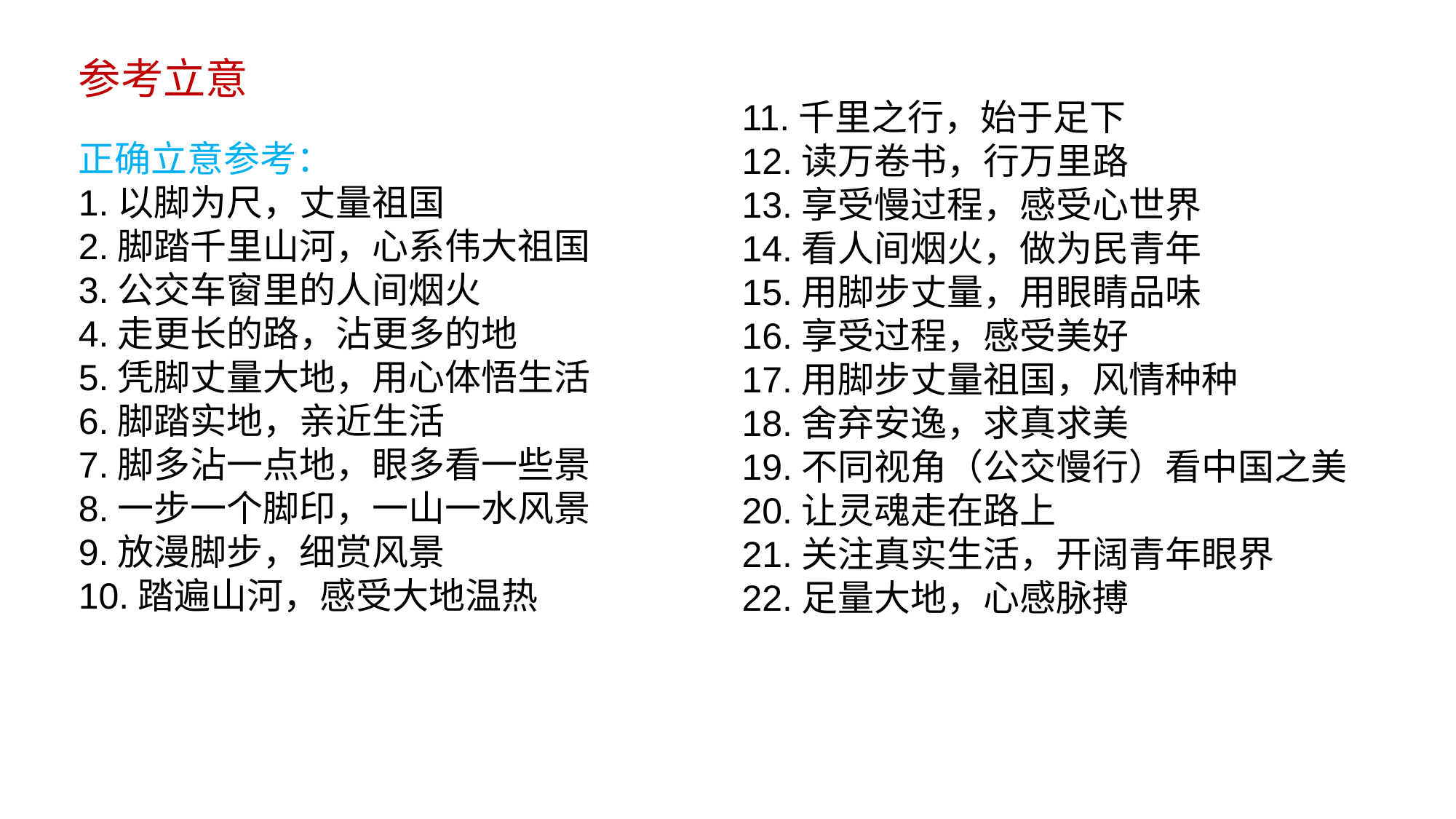

参考立意

正确立意参考：
1.以脚为尺，丈量祖国
2.脚踏千里山河，心系伟大祖国
3.公交车窗里的人间烟火
4.走更长的路，沾更多的地
5.凭脚丈量大地，用心体悟生活
6.脚踏实地，亲近生活
7.脚多沾一点地，眼多看一些景
8.一步一个脚印，一山一水风景
9.放漫脚步，细赏风景
10.踏遍山河，感受大地温热
11.千里之行，始于足下
12.读万卷书，行万里路
13.享受慢过程，感受心世界
14.看人间烟火，做为民青年
15.用脚步丈量，用眼睛品味
16.享受过程，感受美好
17.用脚步丈量祖国，风情种种
18.舍弃安逸，求真求美
19.不同视角（公交慢行）看中国之美
20.让灵魂走在路上
21.关注真实生活，开阔青年眼界
22.足量大地，心感脉搏